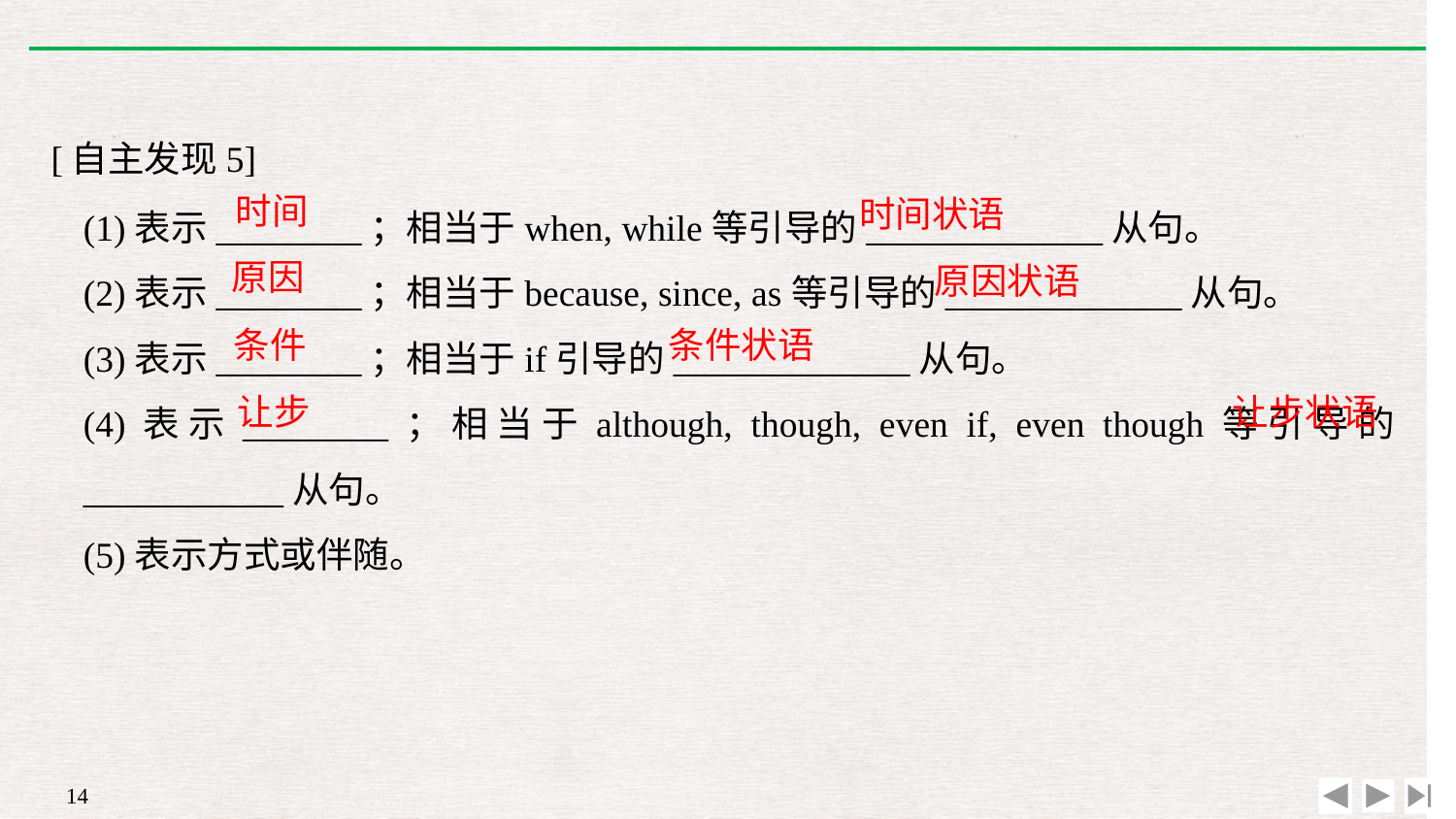

[自主发现5]
(1)表示________；相当于when, while等引导的_____________从句。
(2)表示________；相当于because, since, as等引导的_____________从句。
(3)表示________；相当于if引导的_____________从句。
(4)表示________；相当于although, though, even if, even though等引导的___________从句。
(5)表示方式或伴随。
时间
时间状语
原因
原因状语
条件状语
条件
让步状语
让步